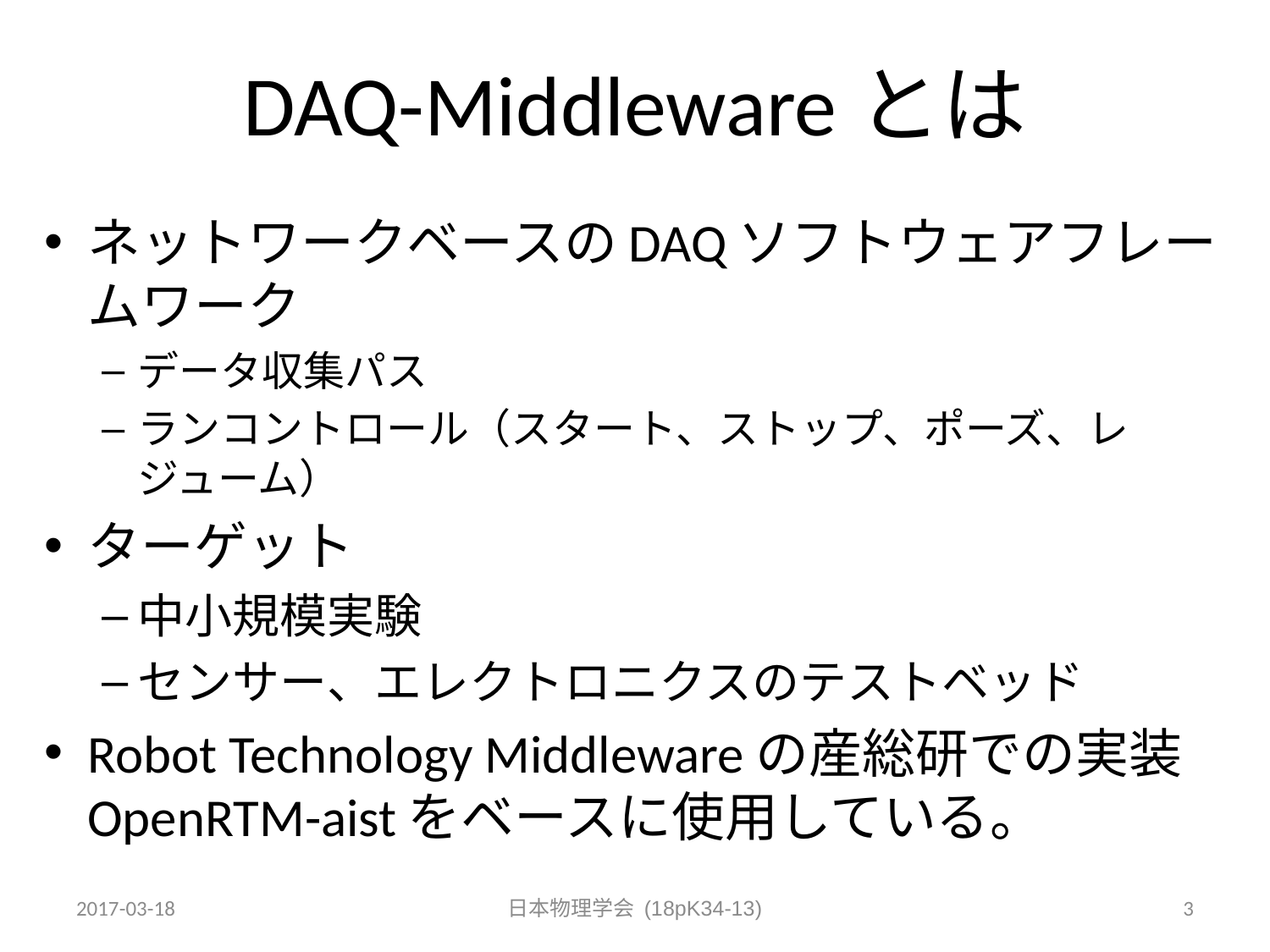

# DAQ-Middlewareとは
ネットワークベースのDAQソフトウェアフレームワーク
データ収集パス
ランコントロール（スタート、ストップ、ポーズ、レジューム）
ターゲット
中小規模実験
センサー、エレクトロニクスのテストベッド
Robot Technology Middlewareの産総研での実装OpenRTM-aistをベースに使用している。
2017-03-18
日本物理学会 (18pK34-13)
3